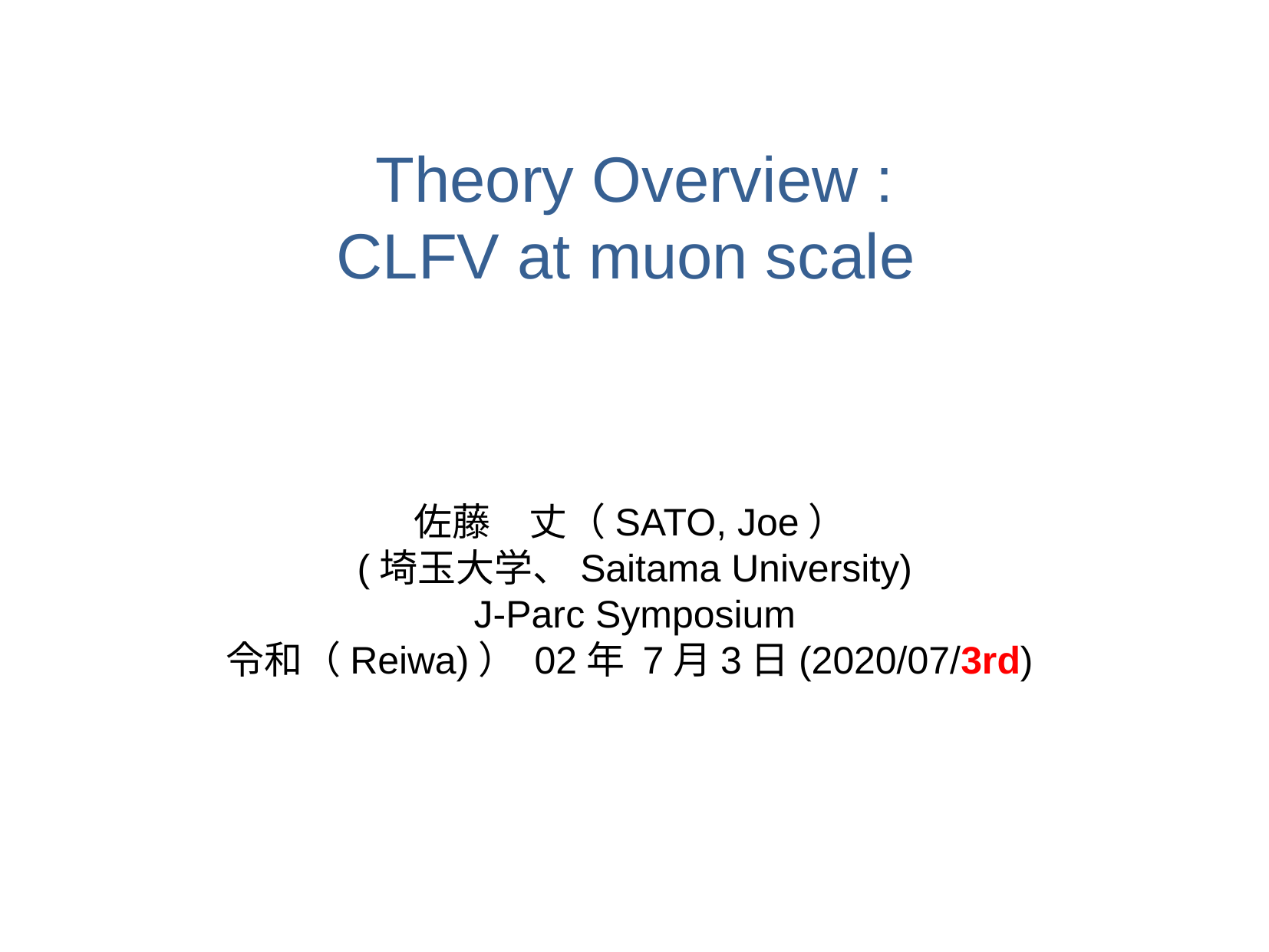

Theory Overview :
CLFV at muon scale

佐藤　丈（SATO, Joe）
(埼玉大学、Saitama University)
J-Parc Symposium
令和（Reiwa)） 02年 7月3日(2020/07/3rd)